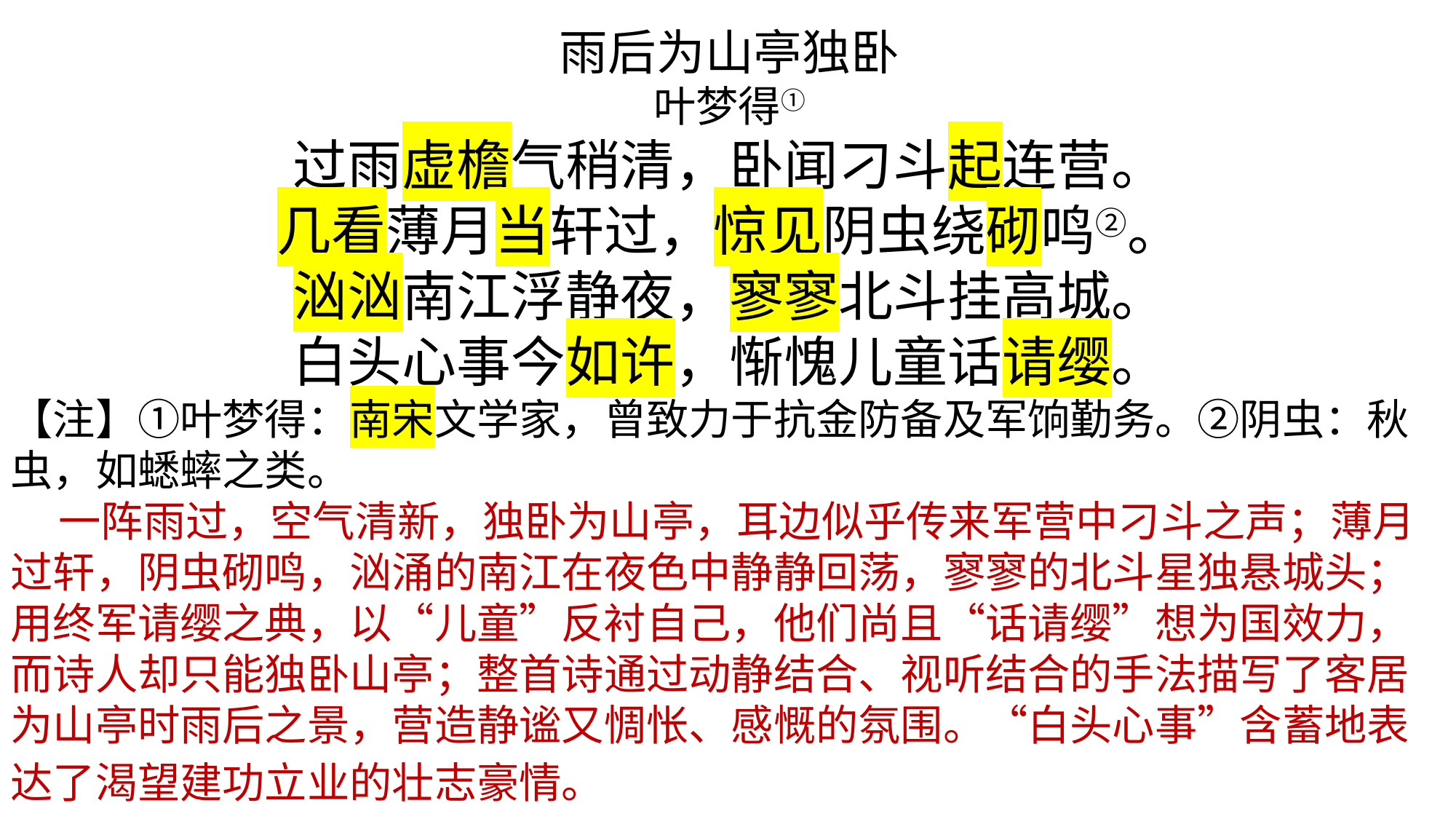

雨后为山亭独卧
叶梦得①
过雨虚檐气稍清，卧闻刁斗起连营。
几看薄月当轩过，惊见阴虫绕砌鸣②。
汹汹南江浮静夜，寥寥北斗挂高城。
白头心事今如许，惭愧儿童话请缨。
【注】①叶梦得：南宋文学家，曾致力于抗金防备及军饷勤务。②阴虫：秋虫，如蟋蟀之类。
    一阵雨过，空气清新，独卧为山亭，耳边似乎传来军营中刁斗之声；薄月过轩，阴虫砌鸣，汹涌的南江在夜色中静静回荡，寥寥的北斗星独悬城头；用终军请缨之典，以“儿童”反衬自己，他们尚且“话请缨”想为国效力，而诗人却只能独卧山亭；整首诗通过动静结合、视听结合的手法描写了客居为山亭时雨后之景，营造静谧又惆怅、感慨的氛围。“白头心事”含蓄地表达了渴望建功立业的壮志豪情。